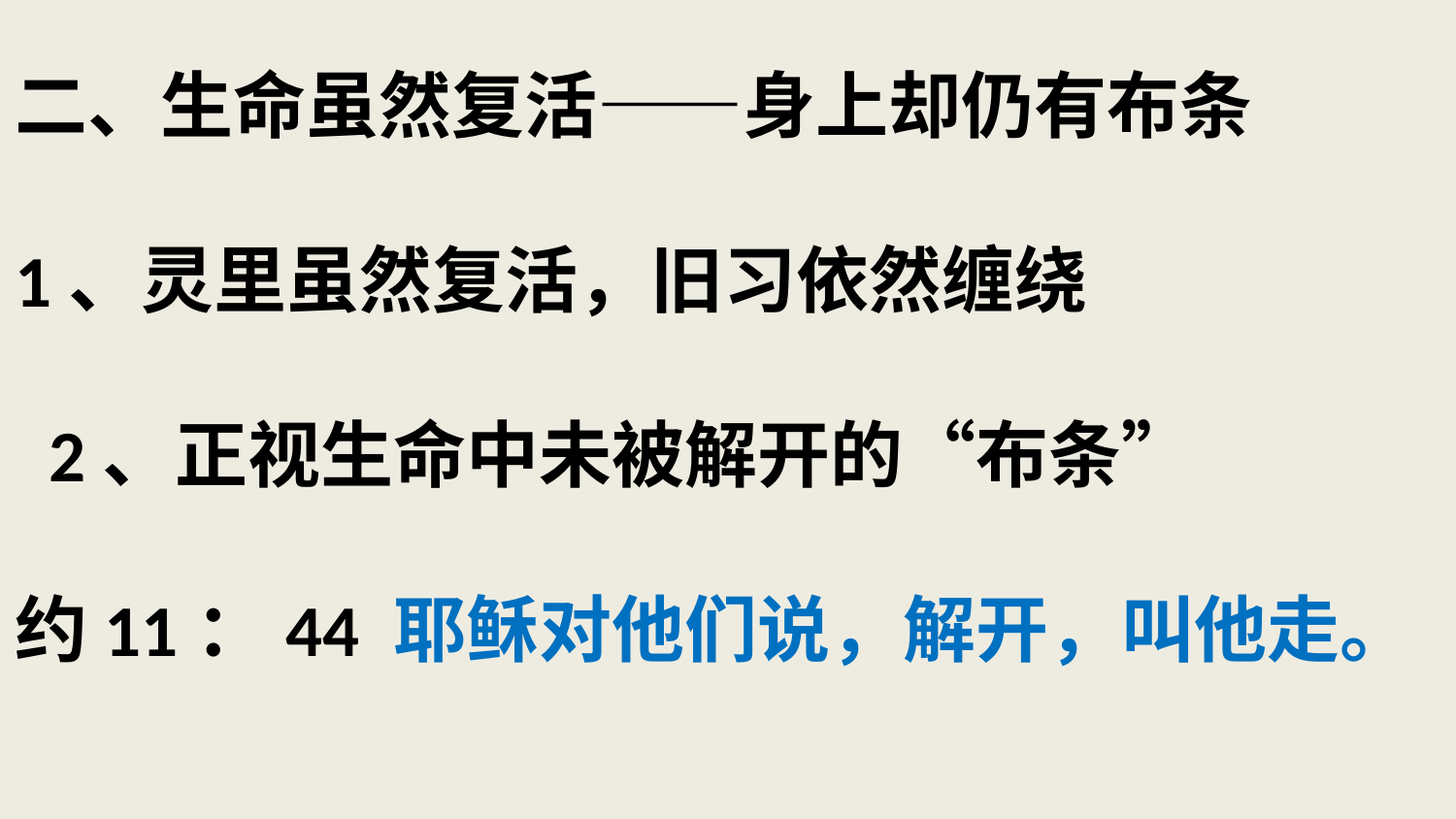

# 二、生命虽然复活——身上却仍有布条 1、灵里虽然复活，旧习依然缠绕 2、正视生命中未被解开的“布条” 约11：44 耶稣对他们说，解开，叫他走。